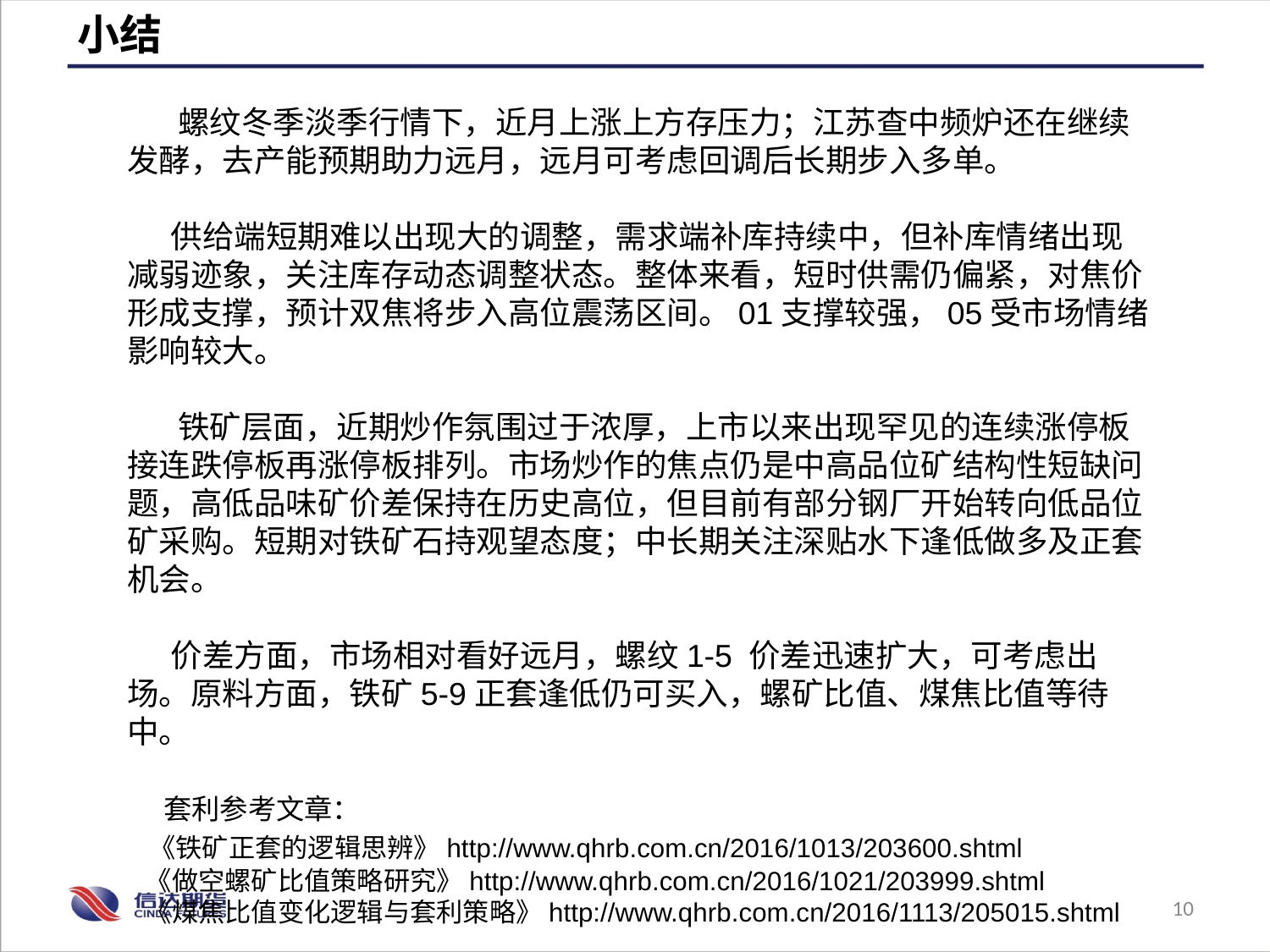

小结
      螺纹冬季淡季行情下，近月上涨上方存压力；江苏查中频炉还在继续发酵，去产能预期助力远月，远月可考虑回调后长期步入多单。

     供给端短期难以出现大的调整，需求端补库持续中，但补库情绪出现减弱迹象，关注库存动态调整状态。整体来看，短时供需仍偏紧，对焦价形成支撑，预计双焦将步入高位震荡区间。01支撑较强，05受市场情绪影响较大。

      铁矿层面，近期炒作氛围过于浓厚，上市以来出现罕见的连续涨停板接连跌停板再涨停板排列。市场炒作的焦点仍是中高品位矿结构性短缺问题，高低品味矿价差保持在历史高位，但目前有部分钢厂开始转向低品位矿采购。短期对铁矿石持观望态度；中长期关注深贴水下逢低做多及正套机会。

     价差方面，市场相对看好远月，螺纹1-5 价差迅速扩大，可考虑出场。原料方面，铁矿5-9正套逢低仍可买入，螺矿比值、煤焦比值等待中。

    套利参考文章：
  《铁矿正套的逻辑思辨》http://www.qhrb.com.cn/2016/1013/203600.shtml
  《做空螺矿比值策略研究》http://www.qhrb.com.cn/2016/1021/203999.shtml
  《煤焦比值变化逻辑与套利策略》http://www.qhrb.com.cn/2016/1113/205015.shtml
10